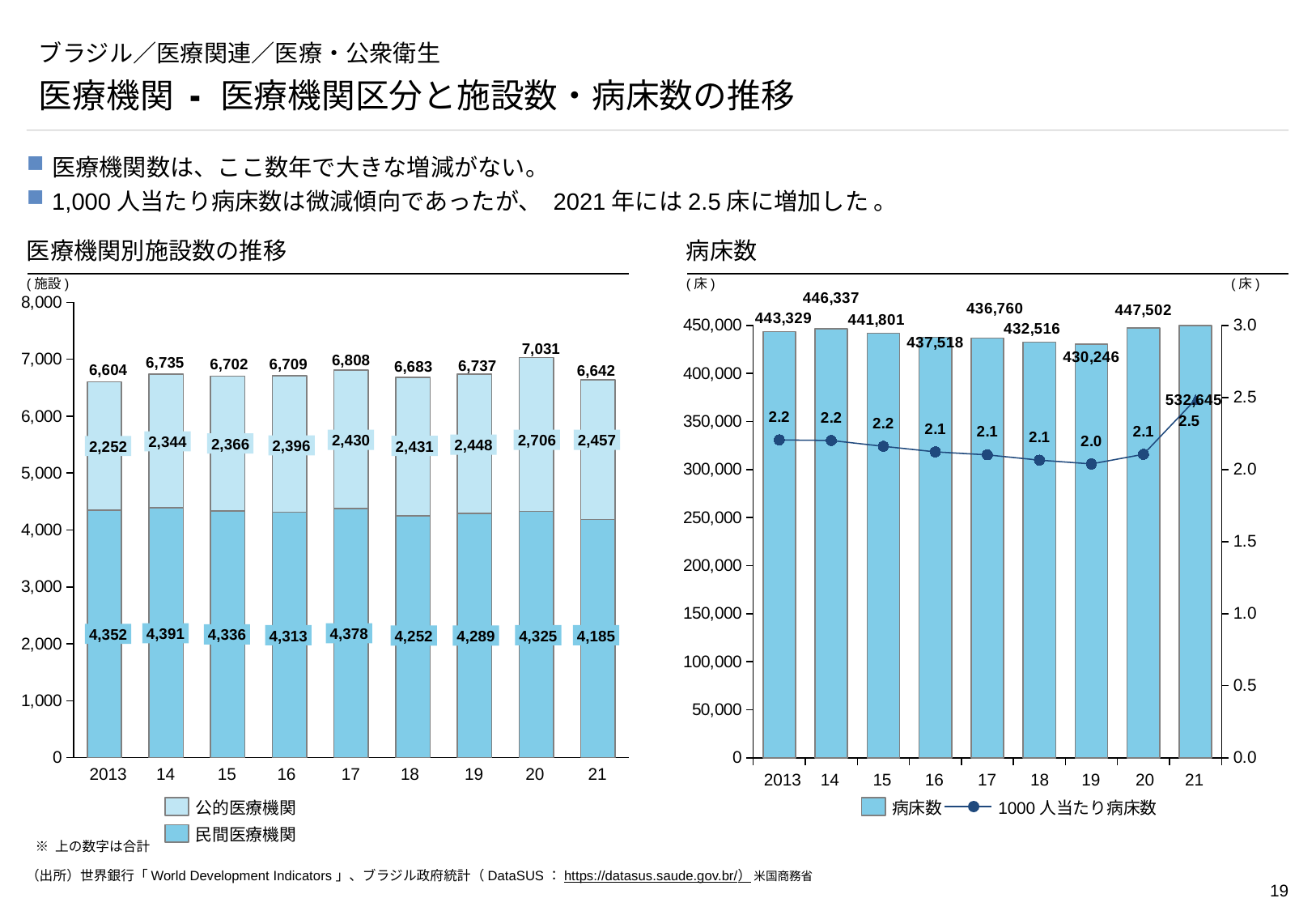

# ブラジル／医療関連／医療・公衆衛生
医療機関 - 医療機関区分と施設数・病床数の推移
医療機関数は、ここ数年で大きな増減がない。
1,000人当たり病床数は微減傾向であったが、 2021年には2.5床に増加した 。
医療機関別施設数の推移
病床数
(施設)
(床)
(床)

### Chart

| Category |  |  |
|---|---|---|

### Chart

| Category |  |  |
|---|---|---|
7,031
6,808
6,735
6,702
6,709
6,737
6,683
6,604
6,642
2,430
2,706
2,457
2,344
2,366
2,448
2,396
2,431
2,252
4,391
4,378
4,352
4,336
4,313
4,325
4,185
4,252
4,289
2013
14
15
16
17
18
19
20
21
2013
14
15
16
17
18
19
20
21
公的医療機関
病床数
1000人当たり病床数

民間医療機関

※ 上の数字は合計
（出所）世界銀行「World Development Indicators」、ブラジル政府統計（DataSUS：https://datasus.saude.gov.br/） 米国商務省